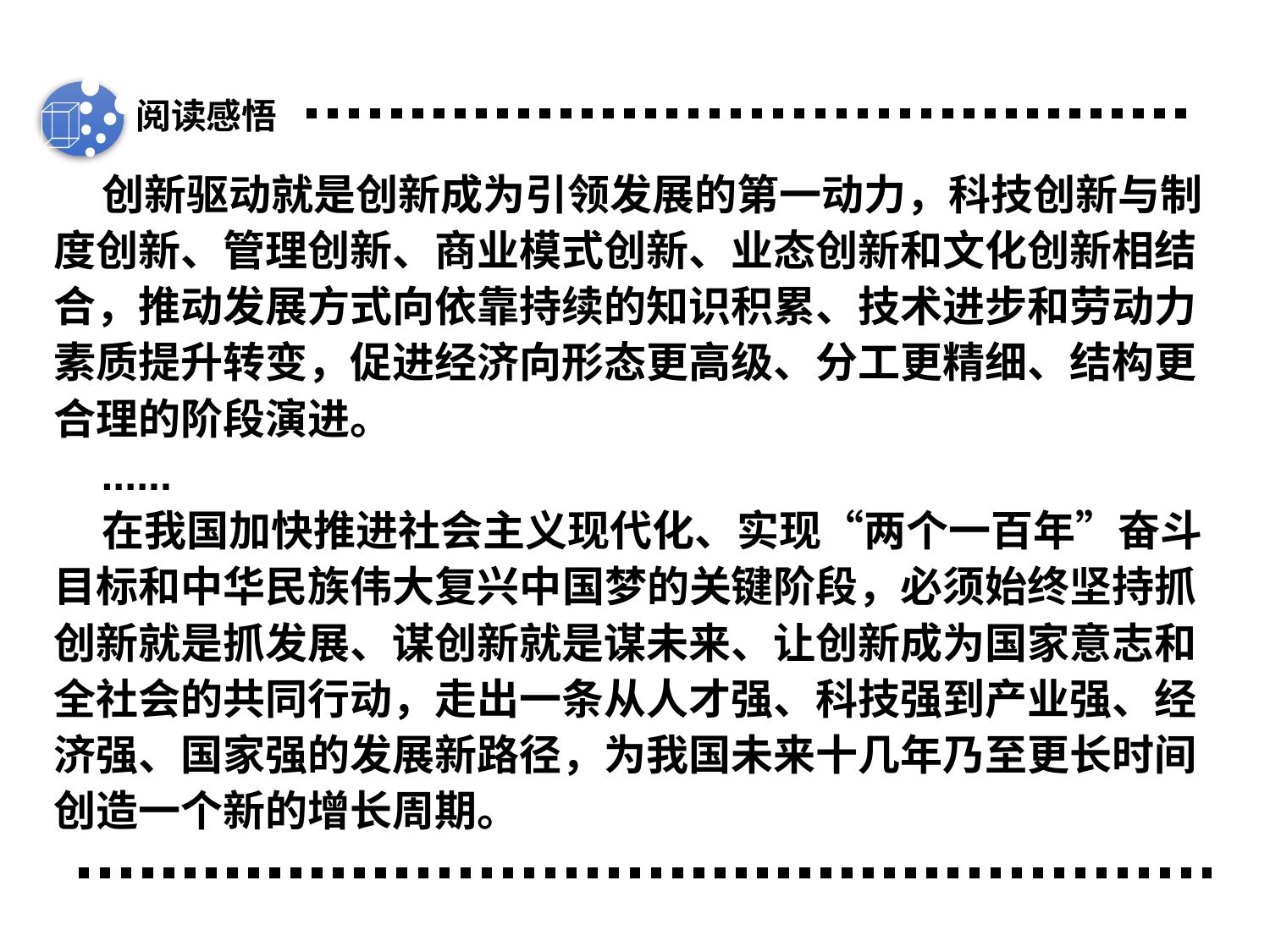

阅读感悟
    创新驱动就是创新成为引领发展的第一动力，科技创新与制度创新、管理创新、商业模式创新、业态创新和文化创新相结合，推动发展方式向依靠持续的知识积累、技术进步和劳动力素质提升转变，促进经济向形态更高级、分工更精细、结构更合理的阶段演进。
    ......
    在我国加快推进社会主义现代化、实现“两个一百年”奋斗目标和中华民族伟大复兴中国梦的关键阶段，必须始终坚持抓创新就是抓发展、谋创新就是谋未来、让创新成为国家意志和全社会的共同行动，走出一条从人才强、科技强到产业强、经济强、国家强的发展新路径，为我国未来十几年乃至更长时间创造一个新的增长周期。